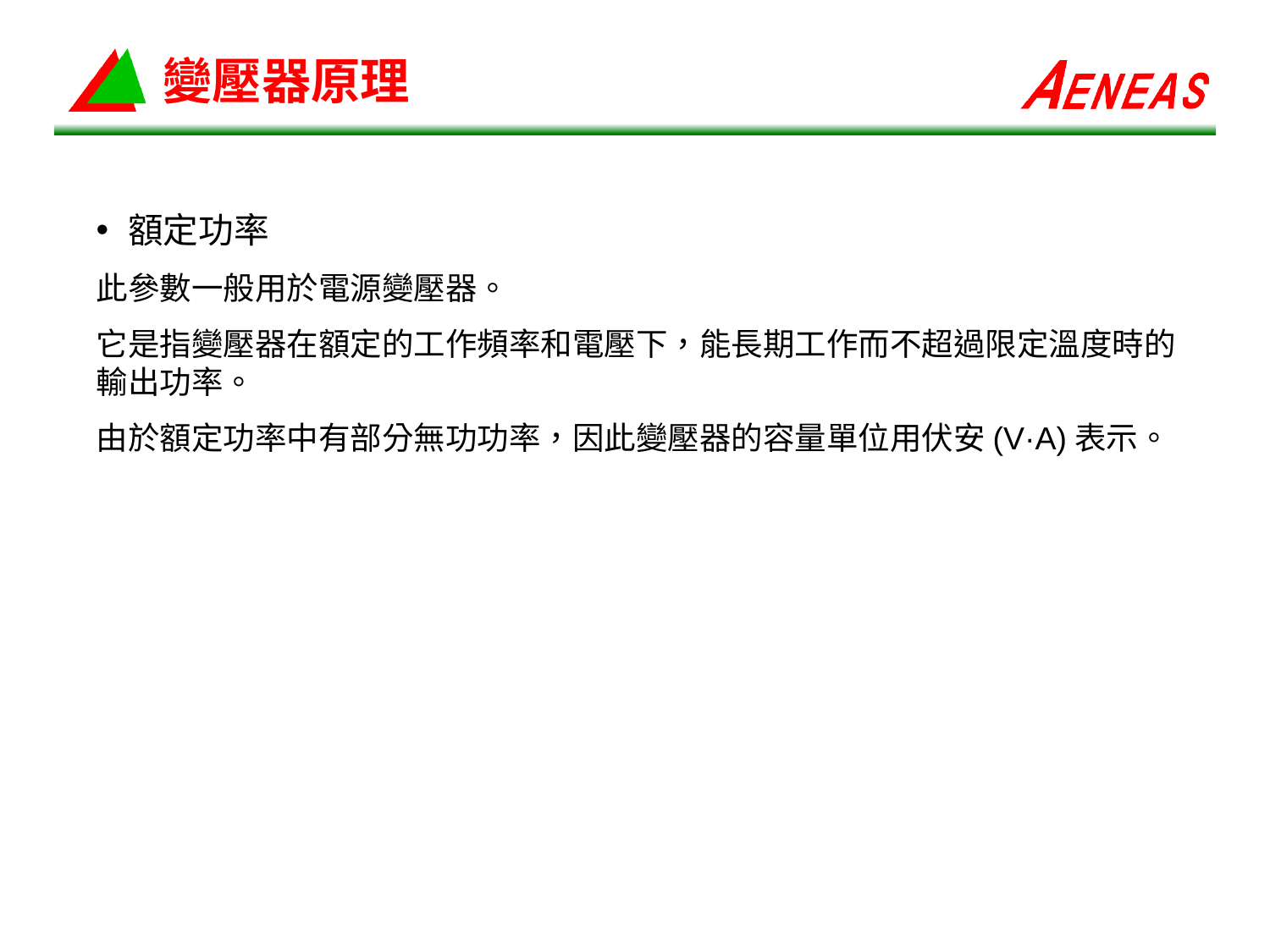

# 變壓器原理
額定功率
此參數一般用於電源變壓器。
它是指變壓器在額定的工作頻率和電壓下，能長期工作而不超過限定溫度時的輸出功率。
由於額定功率中有部分無功功率，因此變壓器的容量單位用伏安(V·A)表示。